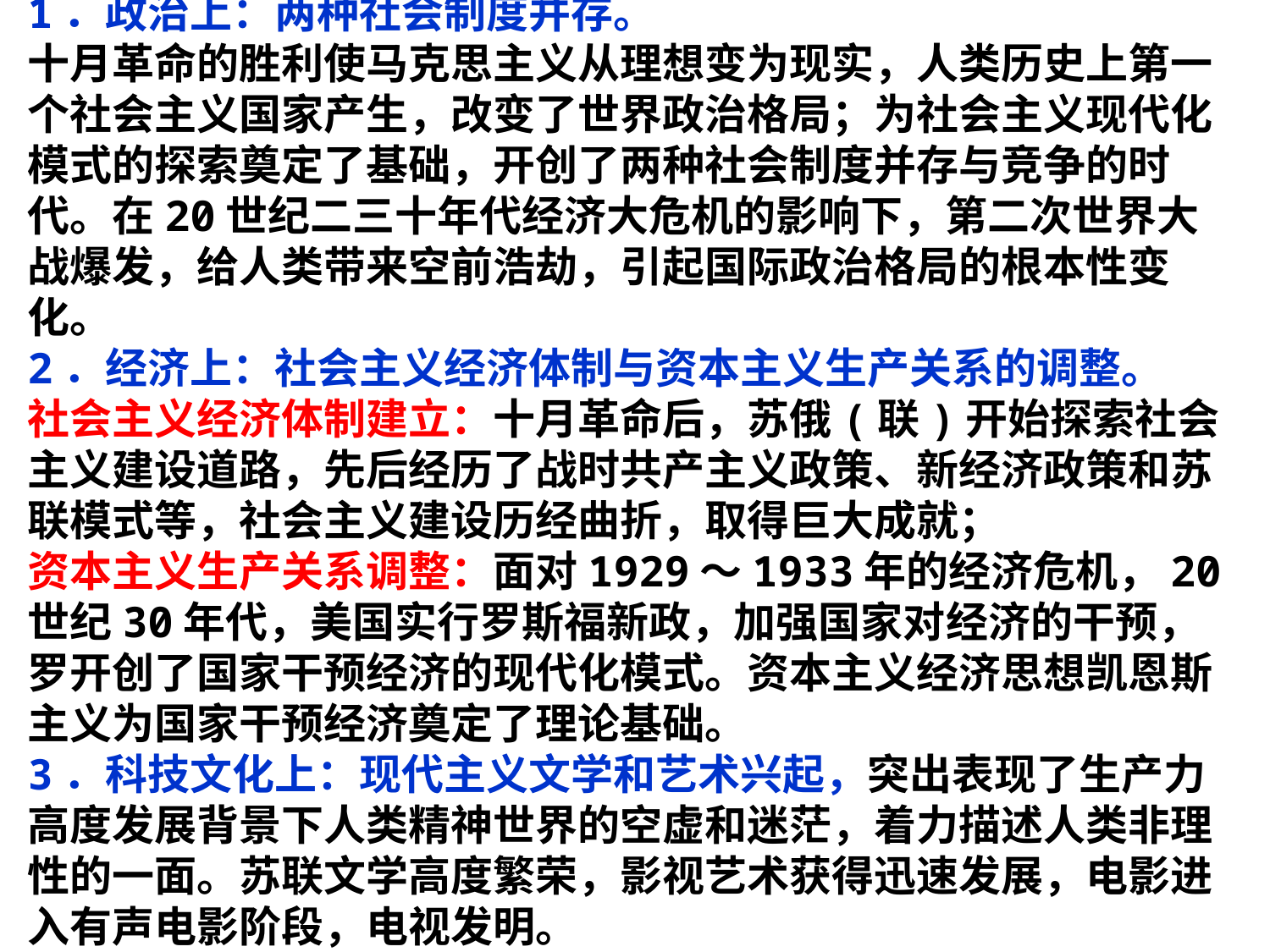

1．政治上：两种社会制度并存。
十月革命的胜利使马克思主义从理想变为现实，人类历史上第一个社会主义国家产生，改变了世界政治格局；为社会主义现代化模式的探索奠定了基础，开创了两种社会制度并存与竞争的时代。在20世纪二三十年代经济大危机的影响下，第二次世界大战爆发，给人类带来空前浩劫，引起国际政治格局的根本性变化。
2．经济上：社会主义经济体制与资本主义生产关系的调整。
社会主义经济体制建立：十月革命后，苏俄(联)开始探索社会主义建设道路，先后经历了战时共产主义政策、新经济政策和苏联模式等，社会主义建设历经曲折，取得巨大成就；
资本主义生产关系调整：面对1929～1933年的经济危机，20世纪30年代，美国实行罗斯福新政，加强国家对经济的干预，罗开创了国家干预经济的现代化模式。资本主义经济思想凯恩斯主义为国家干预经济奠定了理论基础。
3．科技文化上：现代主义文学和艺术兴起，突出表现了生产力高度发展背景下人类精神世界的空虚和迷茫，着力描述人类非理性的一面。苏联文学高度繁荣，影视艺术获得迅速发展，电影进入有声电影阶段，电视发明。